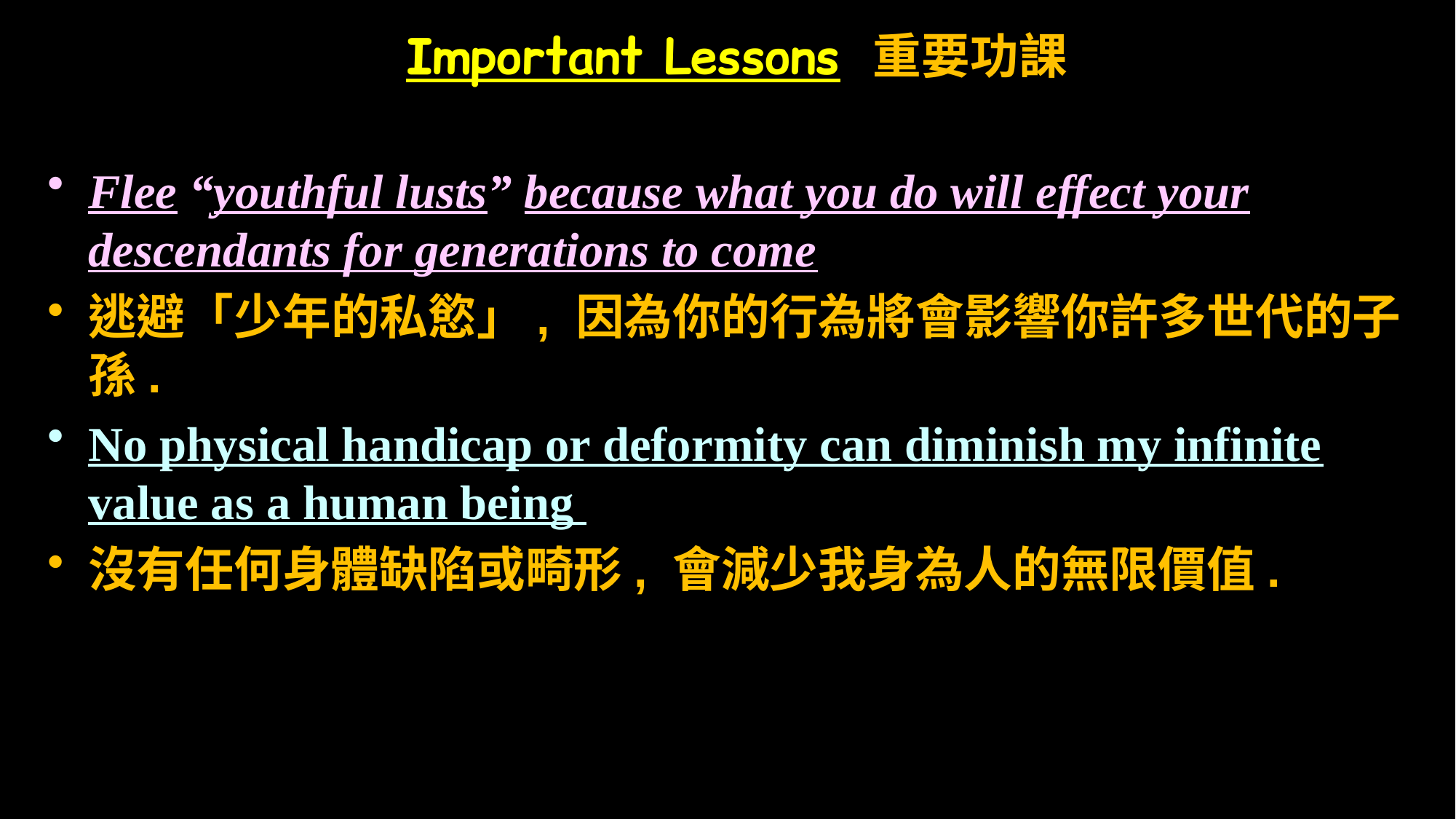

# Important Lessons 重要功課
Flee “youthful lusts” because what you do will effect your descendants for generations to come
逃避「少年的私慾」, 因為你的行為將會影響你許多世代的子孫.
No physical handicap or deformity can diminish my infinite value as a human being
沒有任何身體缺陷或畸形, 會減少我身為人的無限價值.